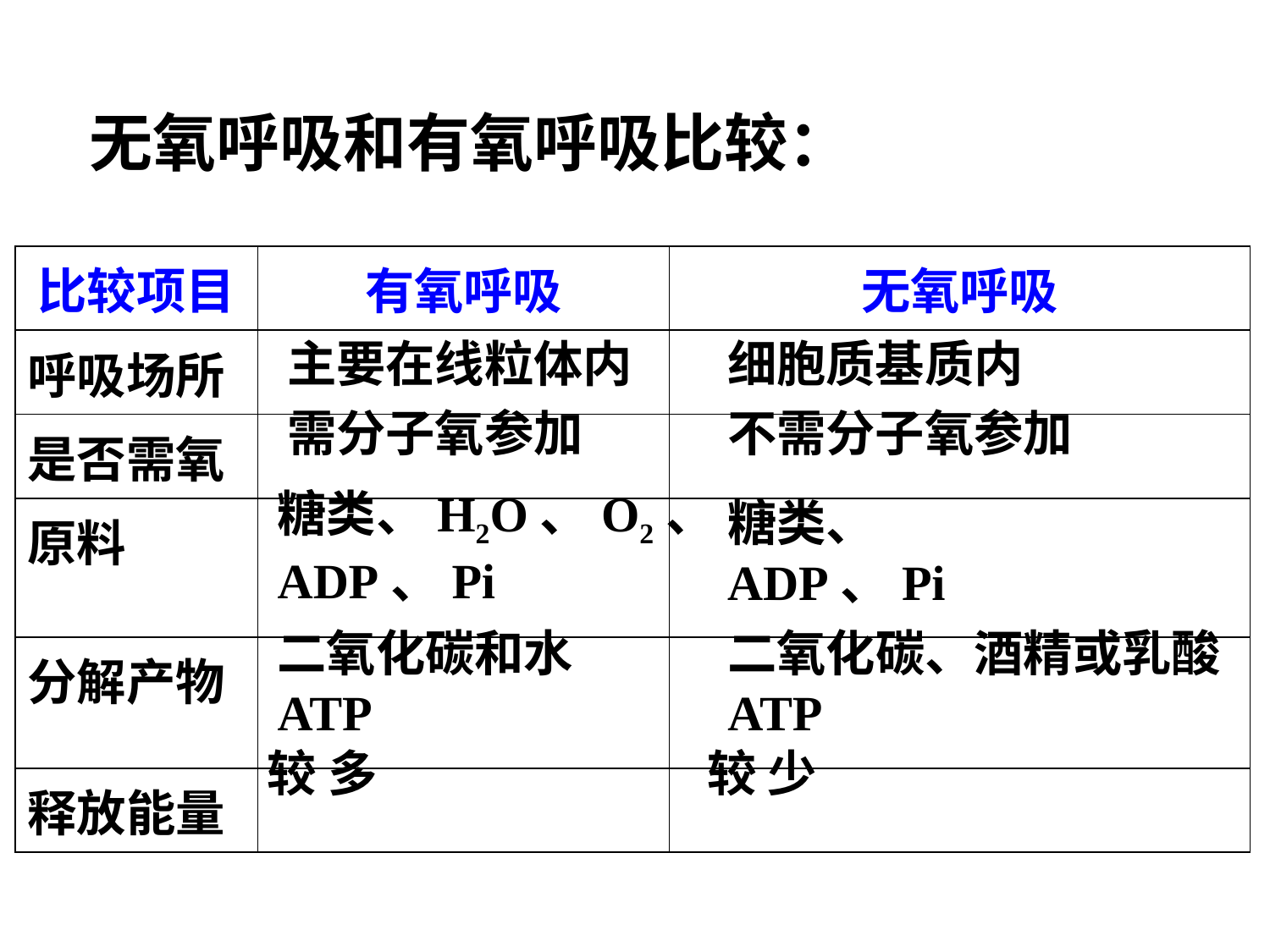

无氧呼吸和有氧呼吸比较：
| 比较项目 | 有氧呼吸 | 无氧呼吸 |
| --- | --- | --- |
| 呼吸场所 |  |  |
| 是否需氧 |  |  |
| 原料 |  |  |
| 分解产物 |  |  |
| 释放能量 |  |  |
主要在线粒体内
细胞质基质内
需分子氧参加
不需分子氧参加
糖类、H2O、O2、ADP、Pi
糖类、 ADP、Pi
二氧化碳和水
ATP
二氧化碳、酒精或乳酸
ATP
较 多
较 少